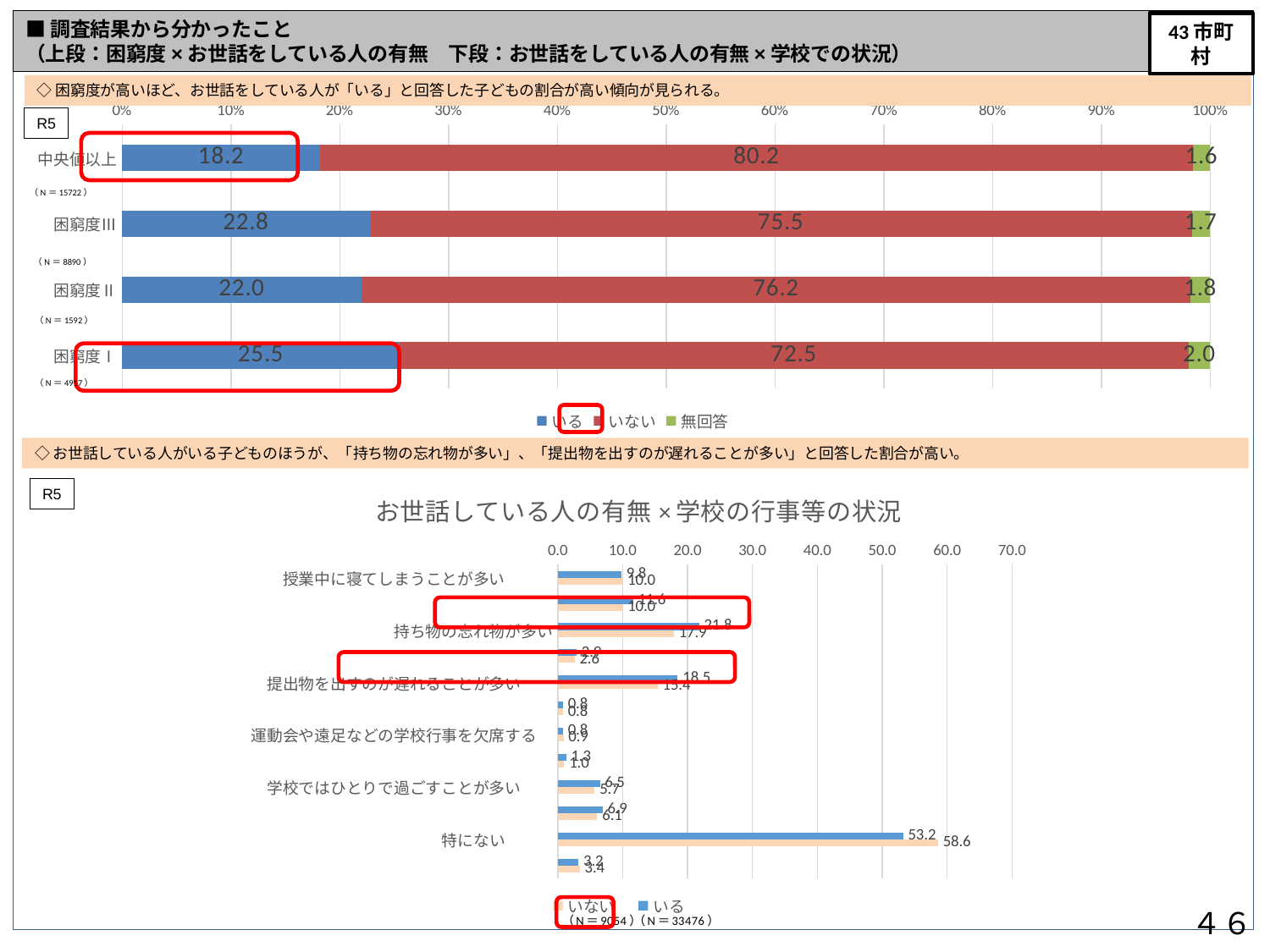

■調査結果から分かったこと
（上段：困窮度×お世話をしている人の有無　下段：お世話をしている人の有無×学校での状況）
43市町村

◇困窮度が高いほど、お世話をしている人が「いる」と回答した子どもの割合が高い傾向が見られる。

### Chart

| Category | いる | いない | 無回答 |
|---|---|---|---|
| 中央値以上 | 18.2 | 80.2 | 1.6 |
| 困窮度Ⅲ | 22.8 | 75.5 | 1.7 |
| 困窮度Ⅱ | 22.0 | 76.2 | 1.8 |
| 困窮度Ⅰ | 25.5 | 72.5 | 2.0 |
R5
（N＝15722）
（N＝8890）
（N＝1592）
（N＝4917）
◇お世話している人がいる子どものほうが、「持ち物の忘れ物が多い」、「提出物を出すのが遅れることが多い」と回答した割合が高い。

### Chart: お世話している人の有無×学校の行事等の状況

| Category | いる | いない |
|---|---|---|
| 授業中に寝てしまうことが多い             | 9.8 | 10.0 |
| 宿題ができていないことが多い             | 11.6 | 10.0 |
| 持ち物の忘れ物が多い | 21.8 | 17.9 |
| 習いごとを休むことが多い                 | 2.9 | 2.6 |
| 提出物を出すのが遅れることが多い         | 18.5 | 15.4 |
| 修学旅行などの宿泊行事を欠席する         | 0.8 | 0.8 |
| 運動会や遠足などの学校行事を欠席する     | 0.8 | 0.9 |
| 保健室で過ごすことが多い                 | 1.3 | 1.0 |
| 学校ではひとりで過ごすことが多い         | 6.5 | 5.7 |
| ともだちと遊んだり、おしゃべりしたりする時間が少ない         | 6.9 | 6.1 |
| 特にない             | 53.2 | 58.6 |
|   無回答             | 3.2 | 3.4 |
R5

４６